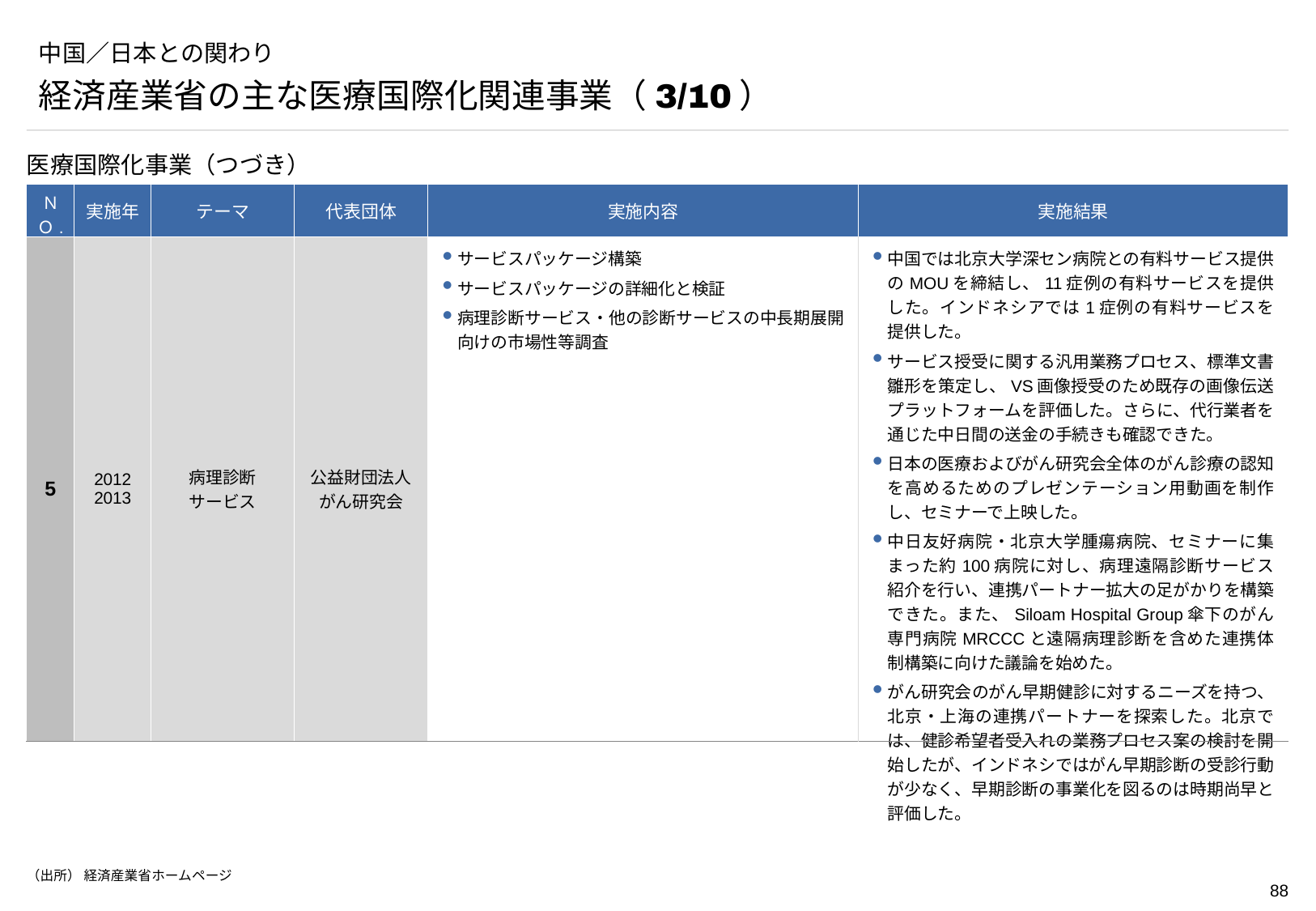

# 中国／日本との関わり
経済産業省の主な医療国際化関連事業（3/10）
医療国際化事業（つづき）
| ＮＯ. | 実施年 | テーマ | 代表団体 | 実施内容 | 実施結果 |
| --- | --- | --- | --- | --- | --- |
| 5 | 2012 2013 | 病理診断 サービス | 公益財団法人がん研究会 | サービスパッケージ構築 サービスパッケージの詳細化と検証 病理診断サービス・他の診断サービスの中長期展開向けの市場性等調査 | 中国では北京大学深セン病院との有料サービス提供のMOUを締結し、11症例の有料サービスを提供した。インドネシアでは1症例の有料サービスを提供した。 サービス授受に関する汎用業務プロセス、標準文書雛形を策定し、VS画像授受のため既存の画像伝送プラットフォームを評価した。さらに、代行業者を通じた中日間の送金の手続きも確認できた。 日本の医療およびがん研究会全体のがん診療の認知を高めるためのプレゼンテーション用動画を制作し、セミナーで上映した。 中日友好病院・北京大学腫瘍病院、セミナーに集まった約100病院に対し、病理遠隔診断サービス紹介を行い、連携パートナー拡大の足がかりを構築できた。また、Siloam Hospital Group傘下のがん専門病院MRCCCと遠隔病理診断を含めた連携体制構築に向けた議論を始めた。 がん研究会のがん早期健診に対するニーズを持つ、北京・上海の連携パートナーを探索した。北京では、健診希望者受入れの業務プロセス案の検討を開始したが、インドネシではがん早期診断の受診行動が少なく、早期診断の事業化を図るのは時期尚早と評価した。 |
（出所） 経済産業省ホームページ